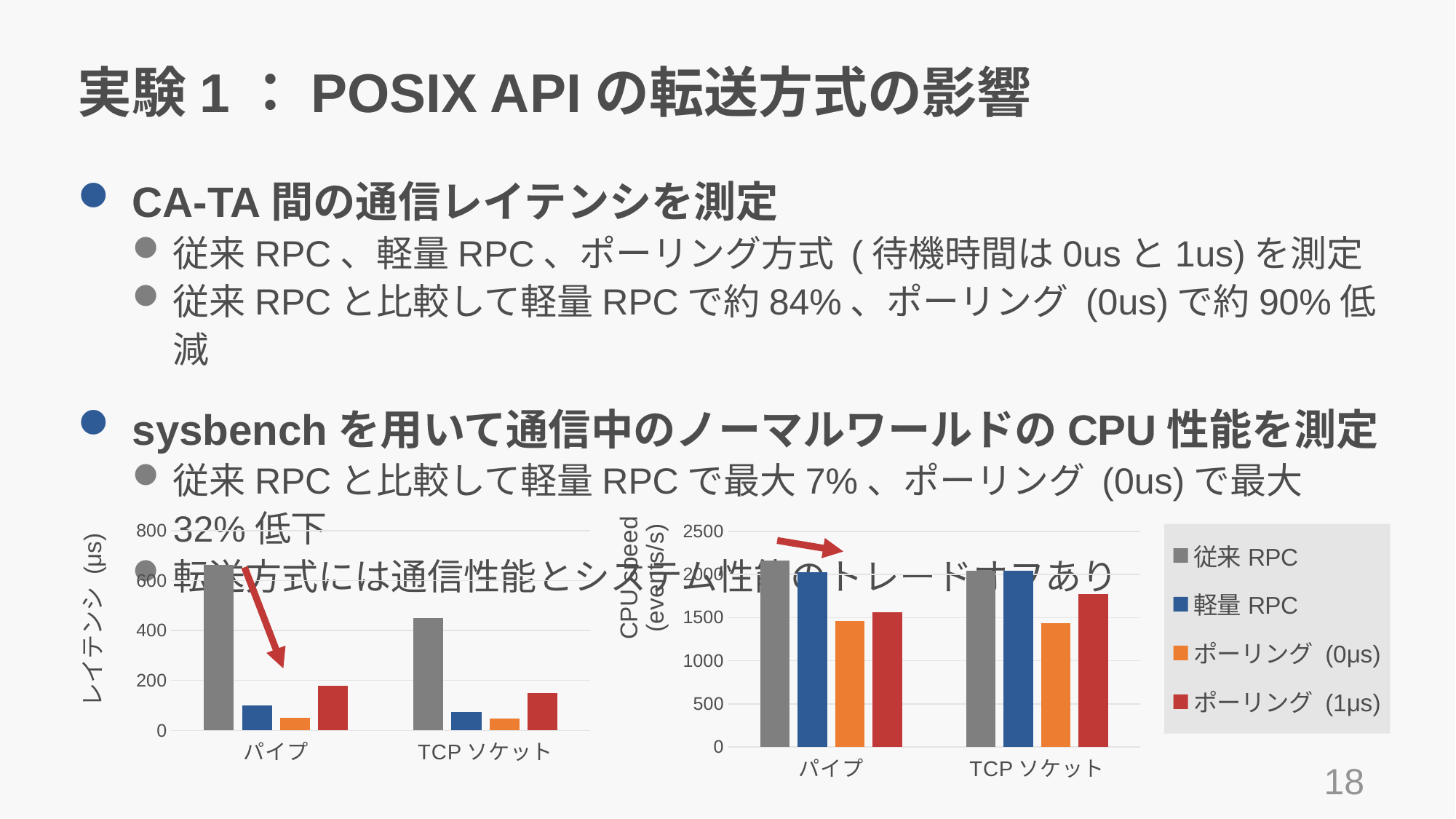

# 実験1：POSIX APIの転送方式の影響
CA-TA間の通信レイテンシを測定
従来RPC、軽量RPC、ポーリング方式 (待機時間は0usと1us)を測定
従来RPCと比較して軽量RPCで約84%、ポーリング (0us)で約90%低減
sysbenchを用いて通信中のノーマルワールドのCPU性能を測定
従来RPCと比較して軽量RPCで最大7%、ポーリング (0us)で最大32%低下
転送方式には通信性能とシステム性能のトレードオフあり

### Chart

| Category | 従来RPC | 軽量RPC | ポーリング (0μs) | ポーリング (1μs) |
|---|---|---|---|---|
| パイプ | 663.223 | 100.25 | 51.988 | 178.957 |
| TCPソケット | 449.06 | 72.882 | 48.913 | 150.269 |

### Chart

| Category | 従来RPC | 軽量RPC | ポーリング (0μs) | ポーリング (1μs) |
|---|---|---|---|---|
| パイプ | 2164.61 | 2022.73 | 1461.98 | 1562.66 |
| TCPソケット | 2044.94 | 2041.46 | 1438.38 | 1772.88 |